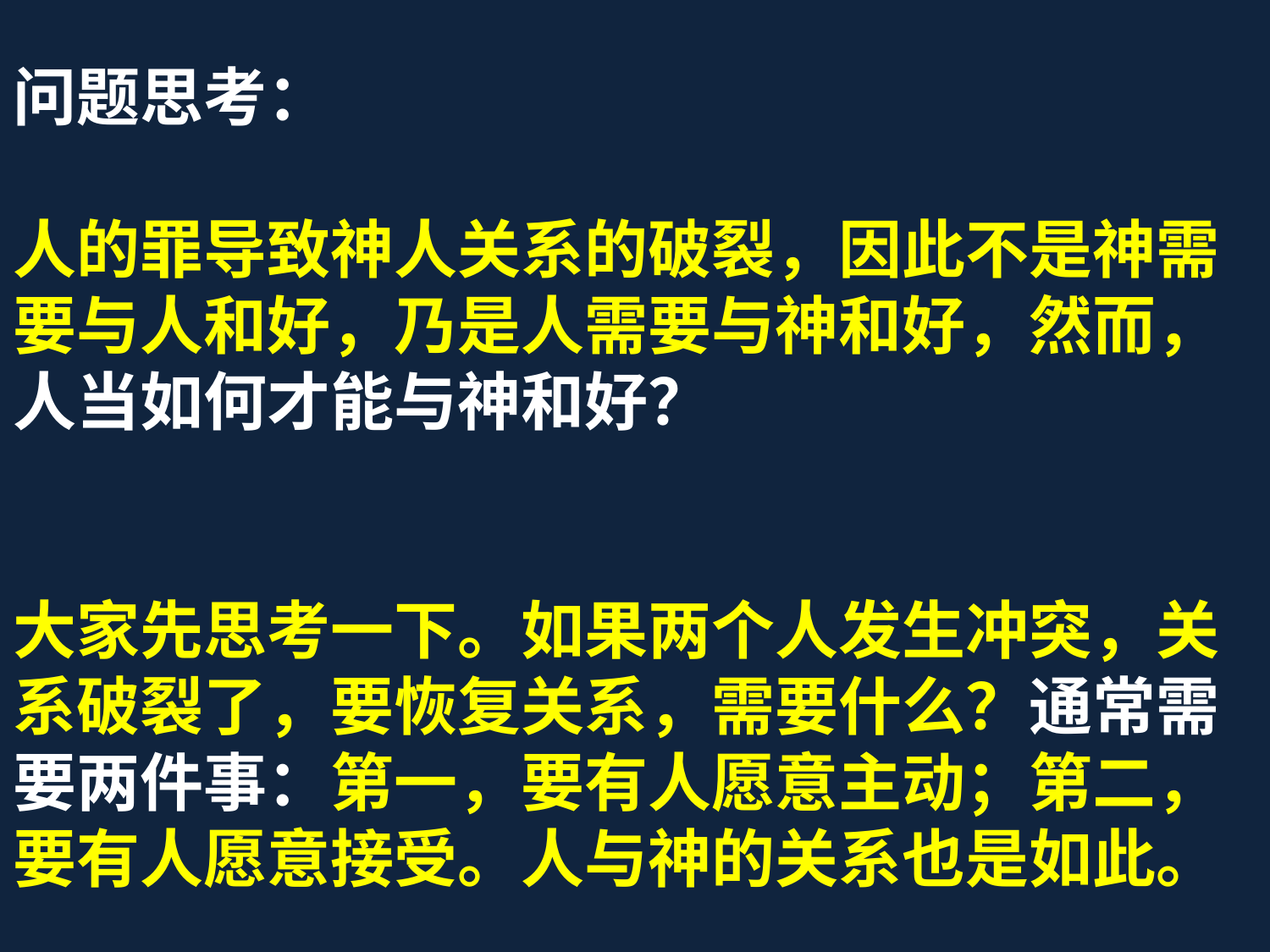

问题思考：

人的罪导致神人关系的破裂，因此不是神需要与人和好，乃是人需要与神和好，然而，人当如何才能与神和好？

大家先思考一下。如果两个人发生冲突，关系破裂了，要恢复关系，需要什么？通常需要两件事：第一，要有人愿意主动；第二，要有人愿意接受。人与神的关系也是如此。